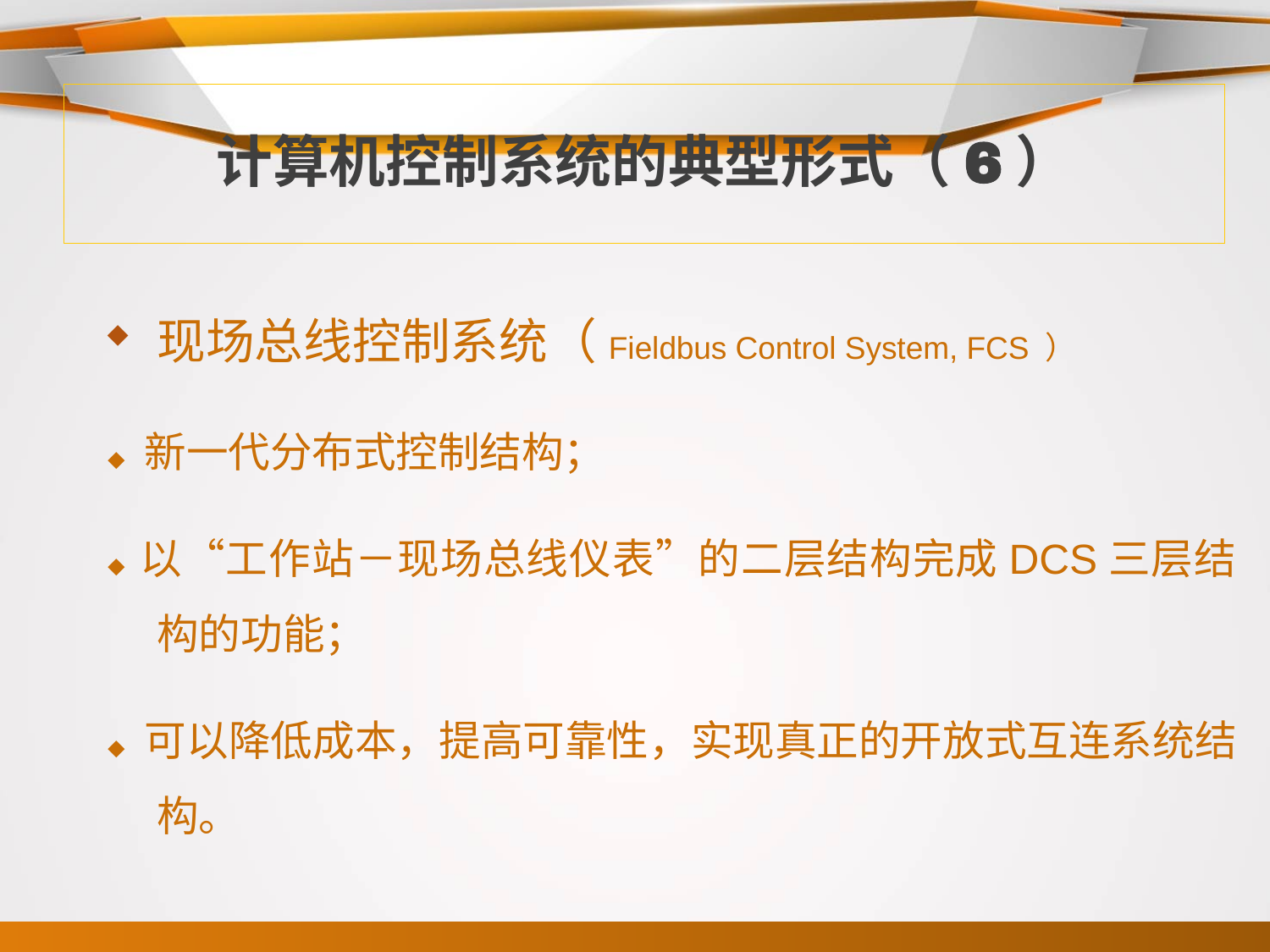

# 计算机控制系统的典型形式（6）
现场总线控制系统（Fieldbus Control System, FCS ）
◆ 新一代分布式控制结构；
◆  以“工作站－现场总线仪表”的二层结构完成DCS三层结构的功能；
◆ 可以降低成本，提高可靠性，实现真正的开放式互连系统结构。
22